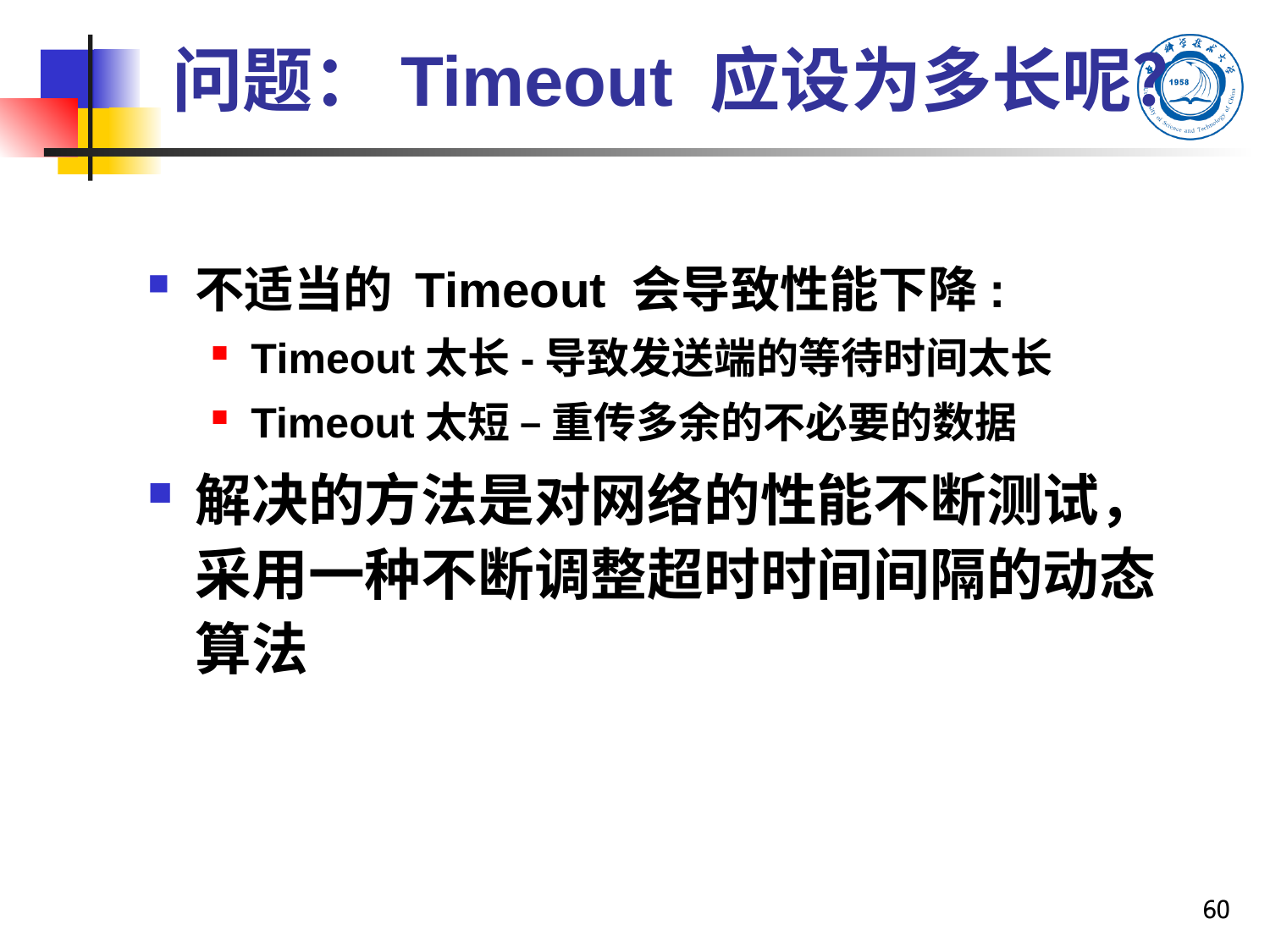

#
问题：Timeout 应设为多长呢？
不适当的 Timeout 会导致性能下降:
Timeout太长-导致发送端的等待时间太长
Timeout太短 – 重传多余的不必要的数据
解决的方法是对网络的性能不断测试，采用一种不断调整超时时间间隔的动态算法
60